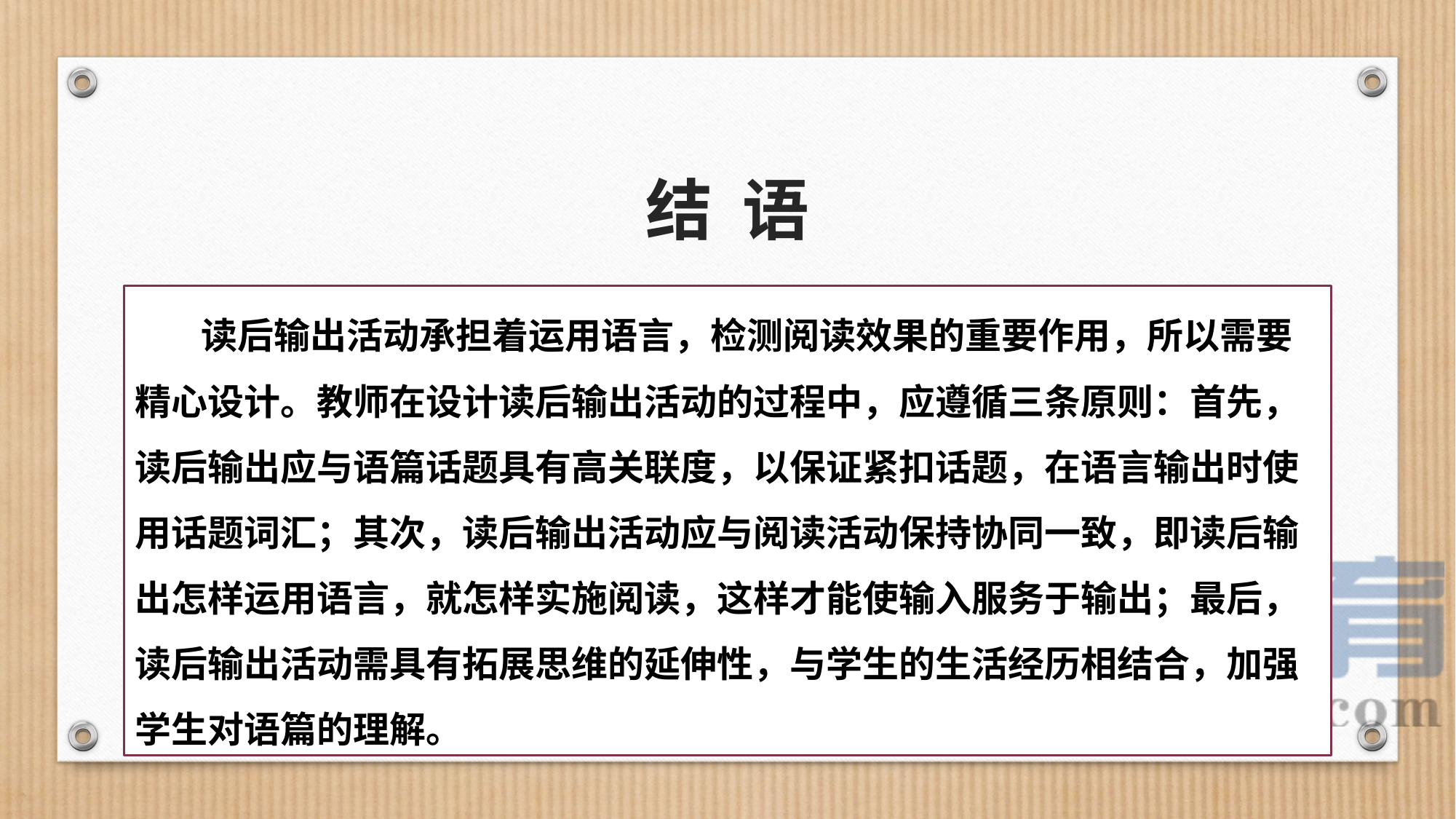

# 结  语
       读后输出活动承担着运用语言，检测阅读效果的重要作用，所以需要精心设计。教师在设计读后输出活动的过程中，应遵循三条原则：首先，读后输出应与语篇话题具有高关联度，以保证紧扣话题，在语言输出时使用话题词汇；其次，读后输出活动应与阅读活动保持协同一致，即读后输出怎样运用语言，就怎样实施阅读，这样才能使输入服务于输出；最后，读后输出活动需具有拓展思维的延伸性，与学生的生活经历相结合，加强学生对语篇的理解。